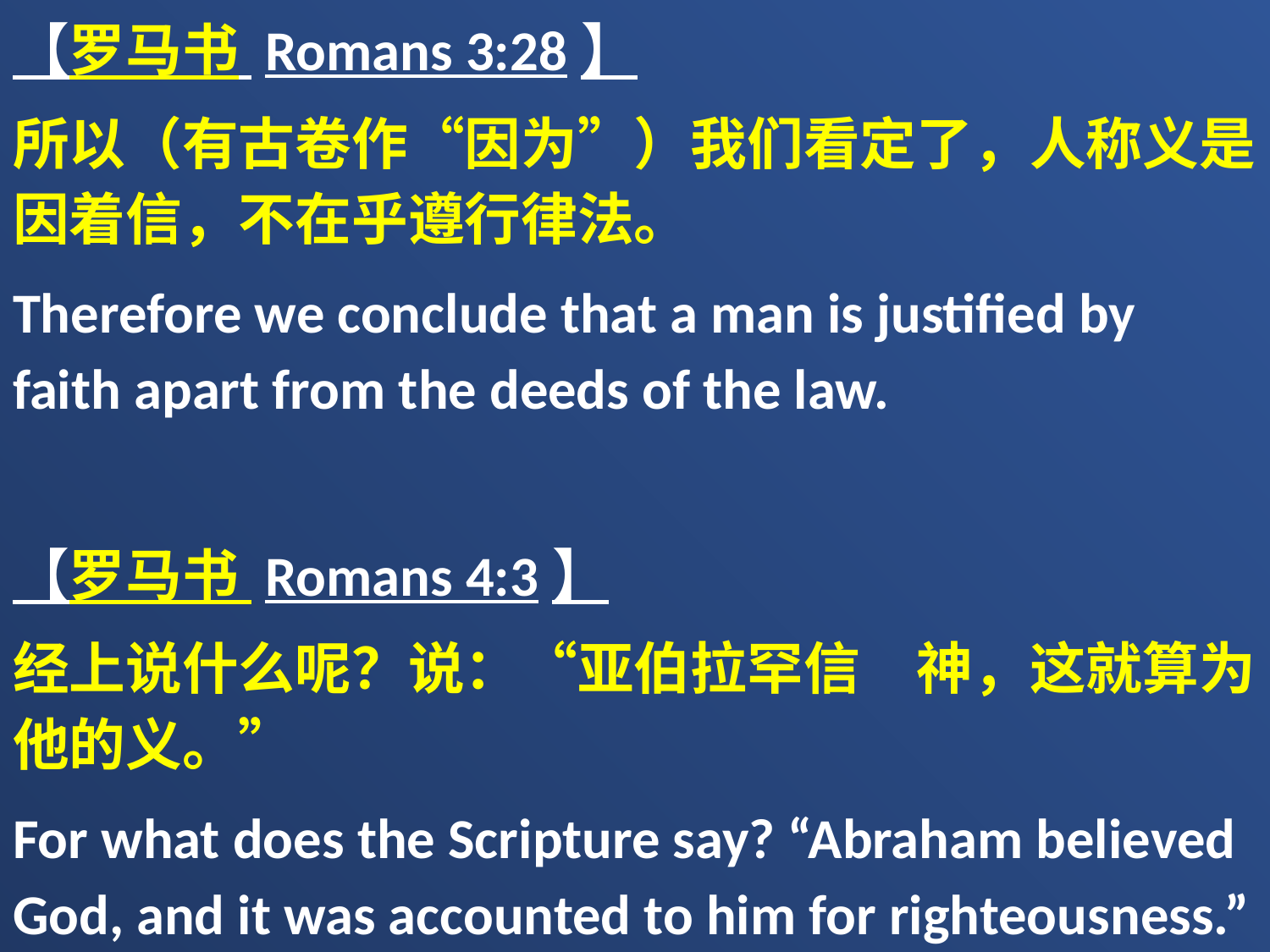

【罗马书 Romans 3:28】
所以（有古卷作“因为”）我们看定了，人称义是因着信，不在乎遵行律法。
Therefore we conclude that a man is justified by faith apart from the deeds of the law.

【罗马书 Romans 4:3】
经上说什么呢？说：“亚伯拉罕信　神，这就算为他的义。”
For what does the Scripture say? “Abraham believed God, and it was accounted to him for righteousness.”